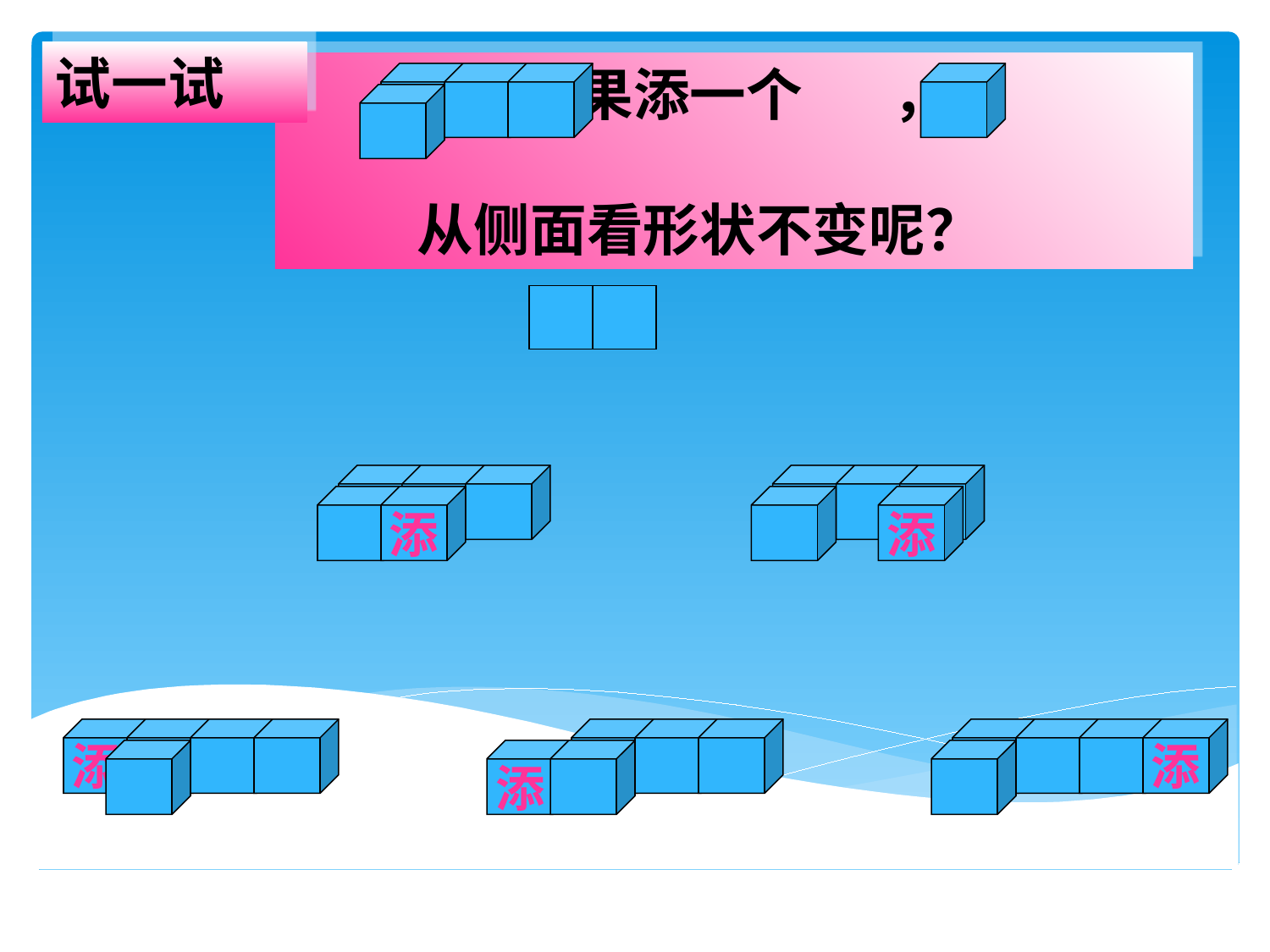

试一试
                 如果添一个       ，

         从侧面看形状不变呢？

添
添
添

添
添